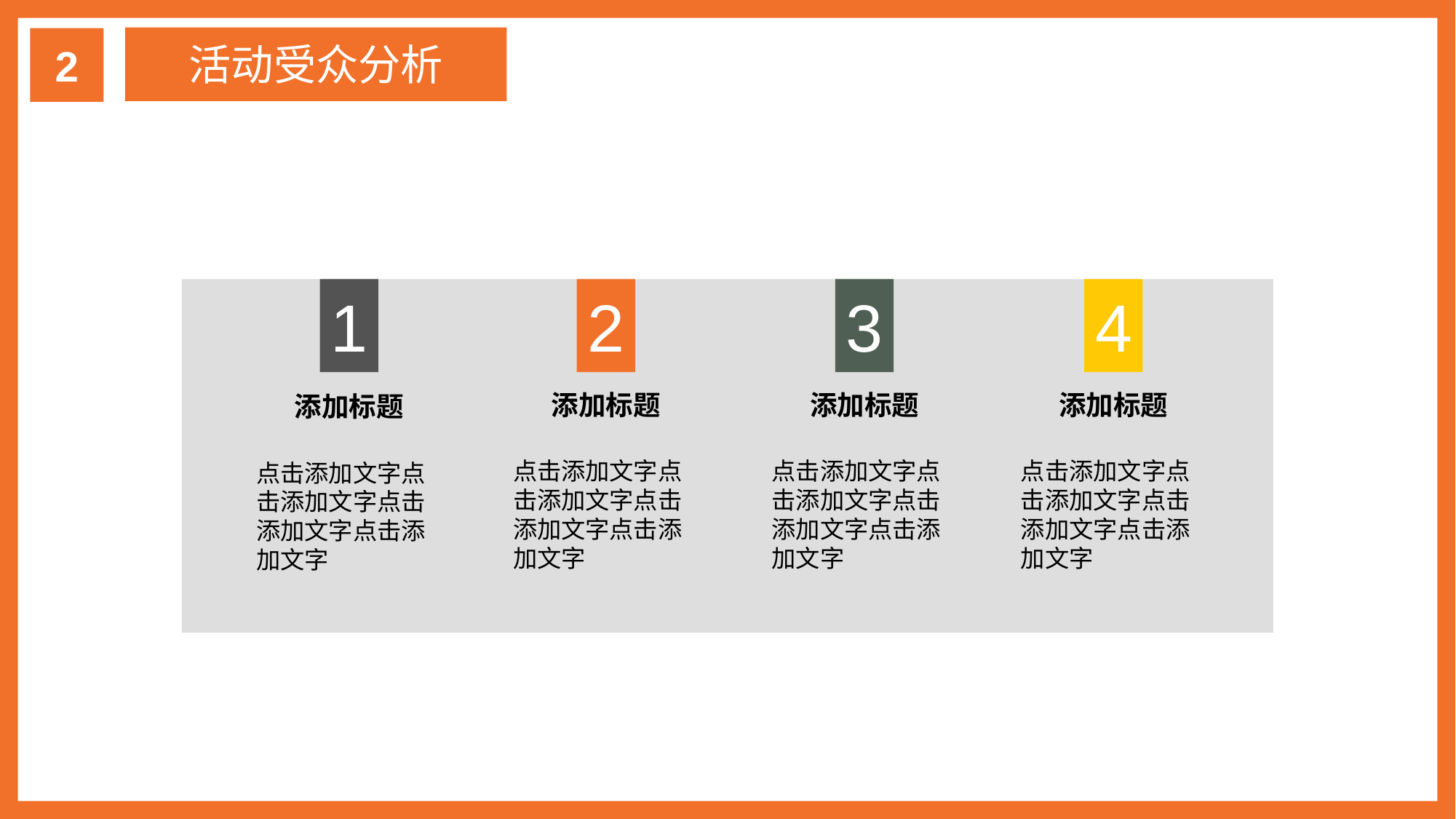

2
活动受众分析

1
2
3
4
添加标题
添加标题
添加标题
添加标题
点击添加文字点击添加文字点击添加文字点击添加文字
点击添加文字点击添加文字点击添加文字点击添加文字
点击添加文字点击添加文字点击添加文字点击添加文字
点击添加文字点击添加文字点击添加文字点击添加文字